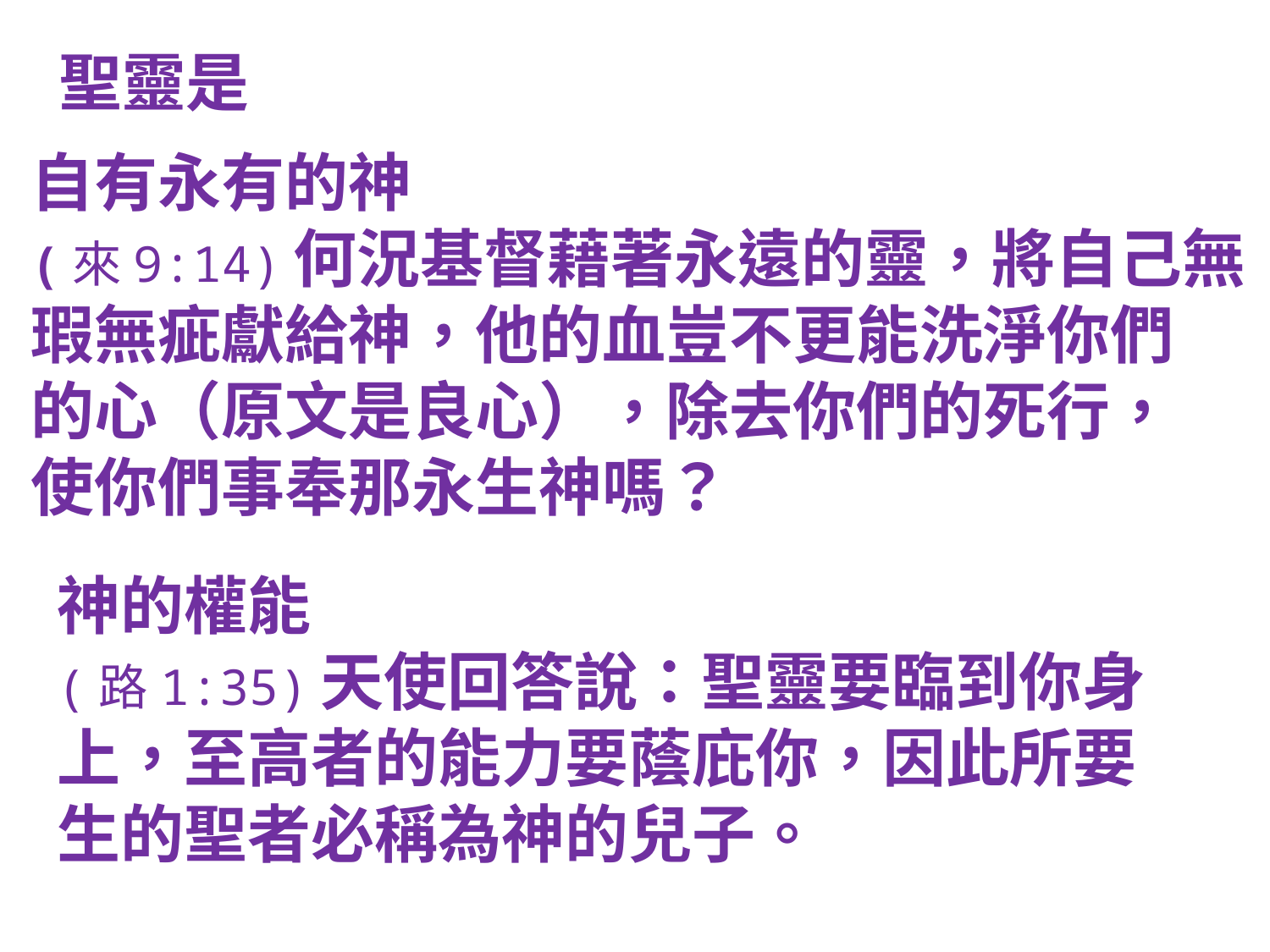

聖靈是
自有永有的神
(來9:14)何況基督藉著永遠的靈，將自己無
瑕無疵獻給神，他的血豈不更能洗淨你們
的心（原文是良心），除去你們的死行，
使你們事奉那永生神嗎？

神的權能
(路1:35)天使回答說：聖靈要臨到你身上，至高者的能力要蔭庇你，因此所要生的聖者必稱為神的兒子。